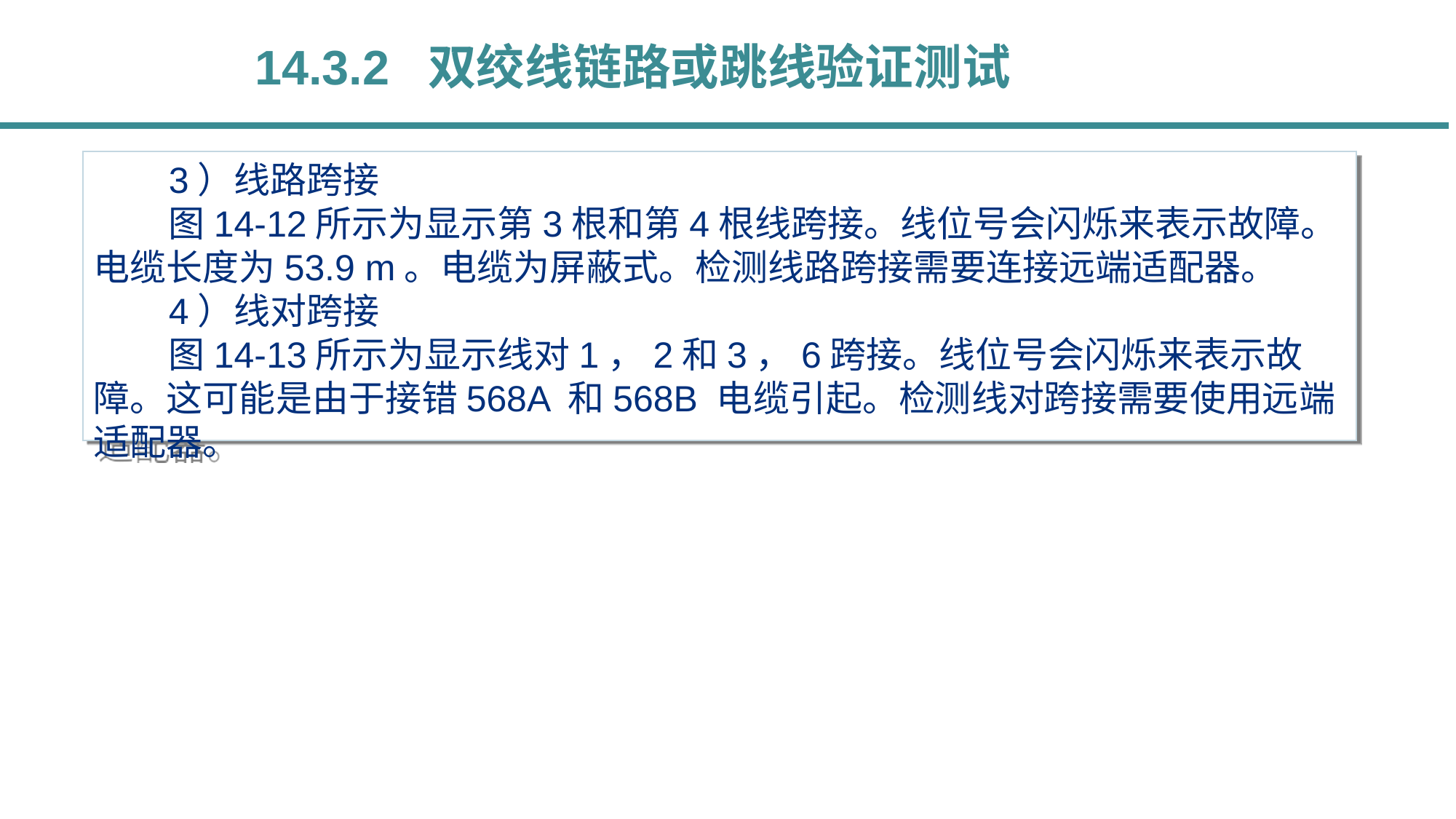

14.3.2  双绞线链路或跳线验证测试
3）线路跨接
图14-12所示为显示第3根和第4根线跨接。线位号会闪烁来表示故障。电缆长度为53.9 m。电缆为屏蔽式。检测线路跨接需要连接远端适配器。
4）线对跨接
图14-13所示为显示线对1，2和3，6跨接。线位号会闪烁来表示故障。这可能是由于接错568A 和568B 电缆引起。检测线对跨接需要使用远端适配器。